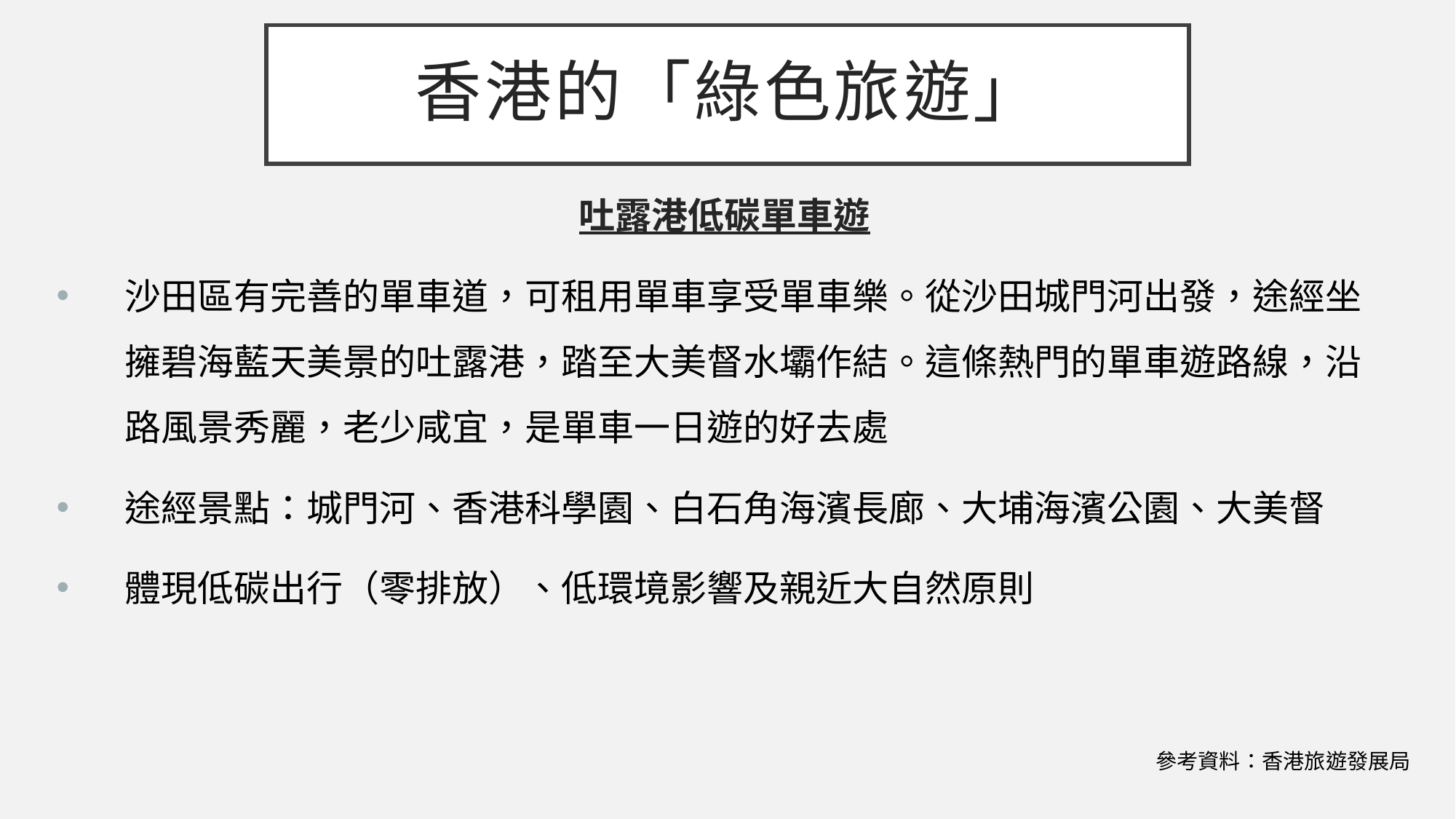

# 香港的「綠色旅遊」
吐露港低碳單車遊
沙田區有完善的單車道，可租用單車享受單車樂。從沙田城門河出發，途經坐擁碧海藍天美景的吐露港，踏至大美督水壩作結。這條熱門的單車遊路線，沿路風景秀麗，老少咸宜，是單車一日遊的好去處
途經景點：城門河、香港科學園、白石角海濱長廊、大埔海濱公園、大美督
體現低碳出行（零排放）、低環境影響及親近大自然原則
參考資料：香港旅遊發展局